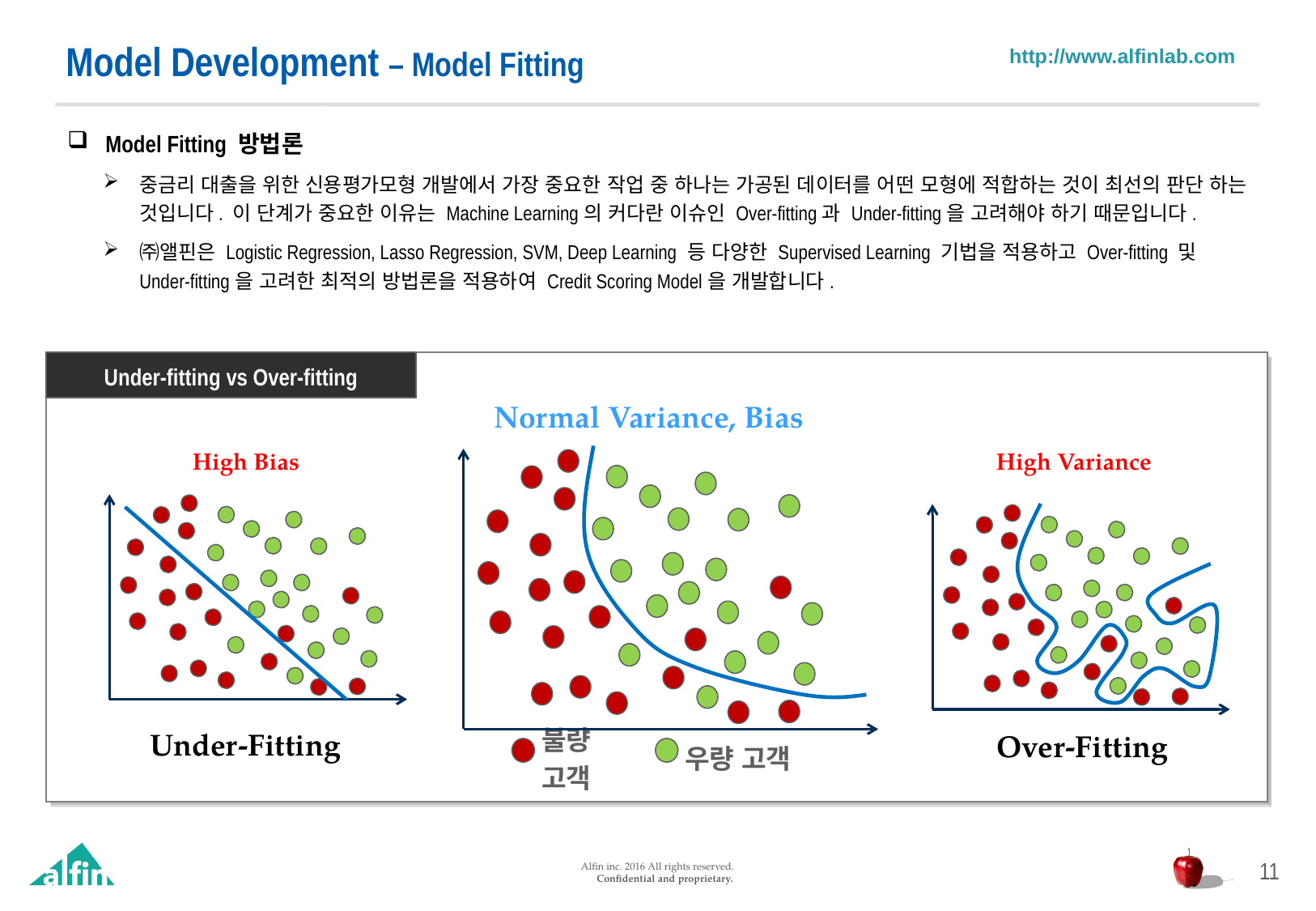

Model Development – Model Fitting
Model Fitting 방법론
중금리 대출을 위한 신용평가모형 개발에서 가장 중요한 작업 중 하나는 가공된 데이터를 어떤 모형에 적합하는 것이 최선의 판단 하는 것입니다. 이 단계가 중요한 이유는 Machine Learning의 커다란 이슈인 Over-fitting과 Under-fitting을 고려해야 하기 때문입니다.
㈜앨핀은 Logistic Regression, Lasso Regression, SVM, Deep Learning 등 다양한 Supervised Learning 기법을 적용하고 Over-fitting 및 Under-fitting을 고려한 최적의 방법론을 적용하여 Credit Scoring Model을 개발합니다.

Under-fitting vs Over-fitting
Normal Variance, Bias
High Bias
High Variance

Under-Fitting
Over-Fitting
우량 고객
불량 고객

11